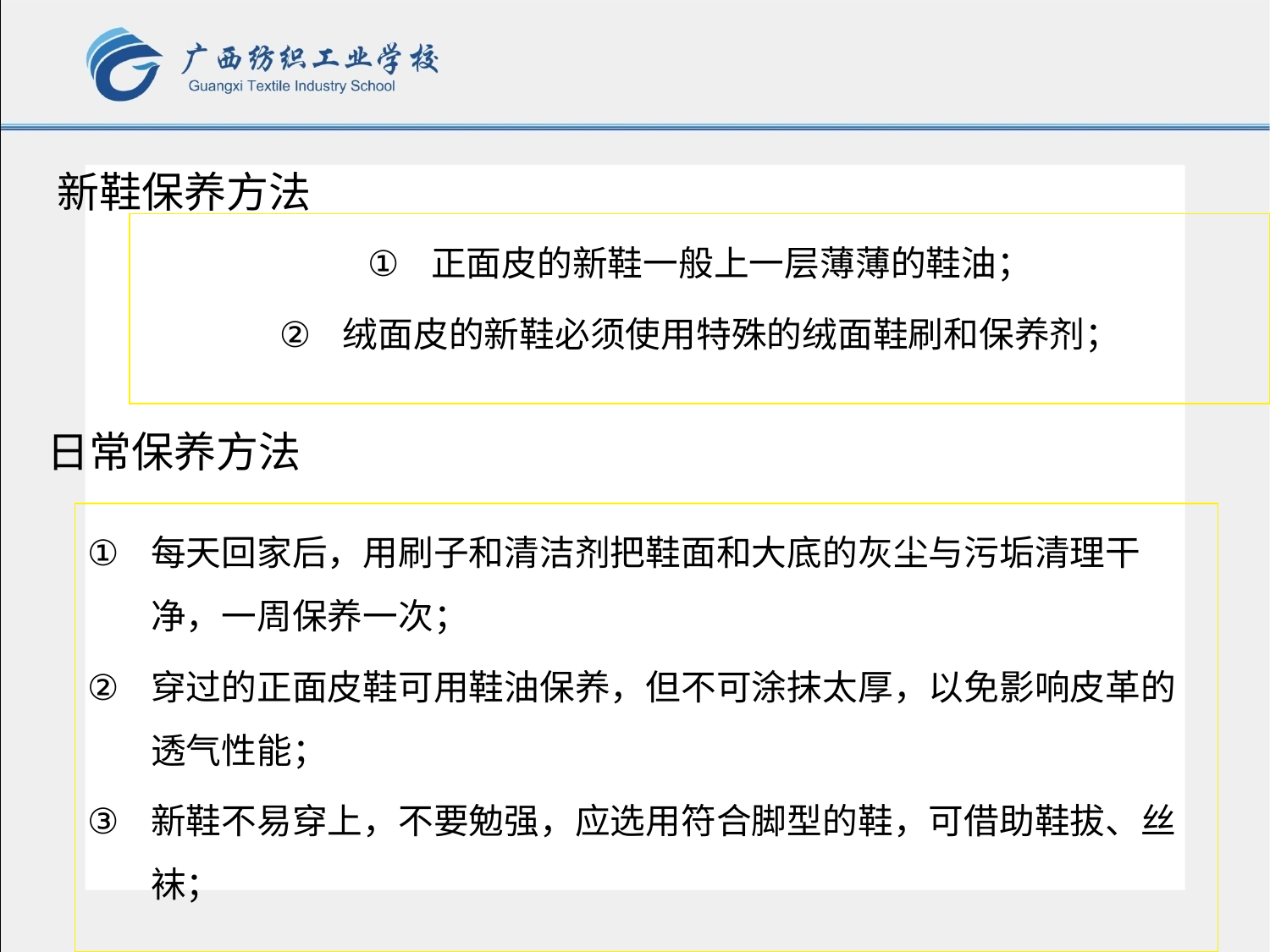

新鞋保养方法
正面皮的新鞋一般上一层薄薄的鞋油；
绒面皮的新鞋必须使用特殊的绒面鞋刷和保养剂；
日常保养方法
每天回家后，用刷子和清洁剂把鞋面和大底的灰尘与污垢清理干净，一周保养一次；
穿过的正面皮鞋可用鞋油保养，但不可涂抹太厚，以免影响皮革的透气性能；
新鞋不易穿上，不要勉强，应选用符合脚型的鞋，可借助鞋拔、丝袜；